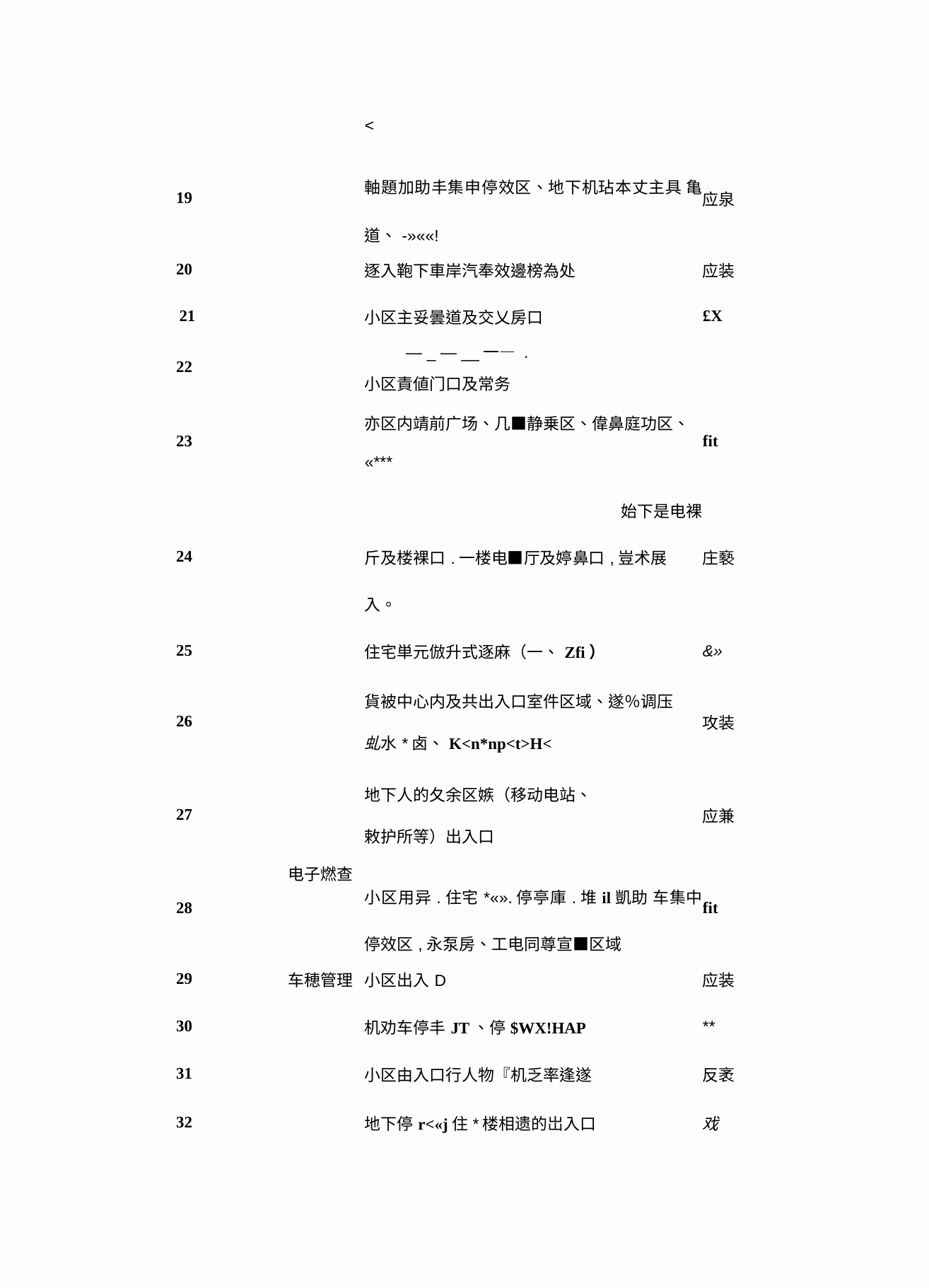

|  |  |  | < |  |
| --- | --- | --- | --- | --- |
| 19 |  |  | 軸題加助丰集申停效区、地下机玷本丈主具 亀道、-»««! | 应泉 |
| 20 |  |  | 逐入鞄下車岸汽奉效邊榜為处 | 应装 |
| 21 |  |  | 小区主妥曇道及交乂房口 | £X |
| 22 |  |  | ― \_ — \_\_一— . 小区責値门口及常务 |  |
| 23 |  |  | 亦区内靖前广场、几■静乗区、偉鼻庭功区、 «\*\*\* | fit |
|  |  |  | 始下是电裸 |  |
| 24 |  |  | 斤及楼裸口.一楼电■厅及婷鼻口,豈术展 | 庄褻 |
|  |  |  | 入。 |  |
| 25 |  |  | 住宅単元倣升式逐麻（一、Zfi） | &» |
| 26 |  |  | 貨被中心内及共出入口室件区域、遂％调压 虬水\*卤、K<n\*np<t>H< | 攻装 |
| 27 |  |  | 地下人的夂余区嫉（移动电站、 敕护所等）出入口 | 应兼 |
| 28 |  | 电子燃查 | 小区用异.住宅\*«».停亭庫.堆il凱助 车集中停效区,永泵房、工电同尊宣■区域 | fit |
| 29 |  | 车穂管理 | 小区出入D | 应装 |
| 30 |  |  | 机劝车停丰JT、停$WX!HAP | \*\* |
| 31 |  |  | 小区由入口行人物『机乏率逢遂 | 反袤 |
| 32 |  |  | 地下停r<«j住\*楼相遗的岀入口 | 戏 |